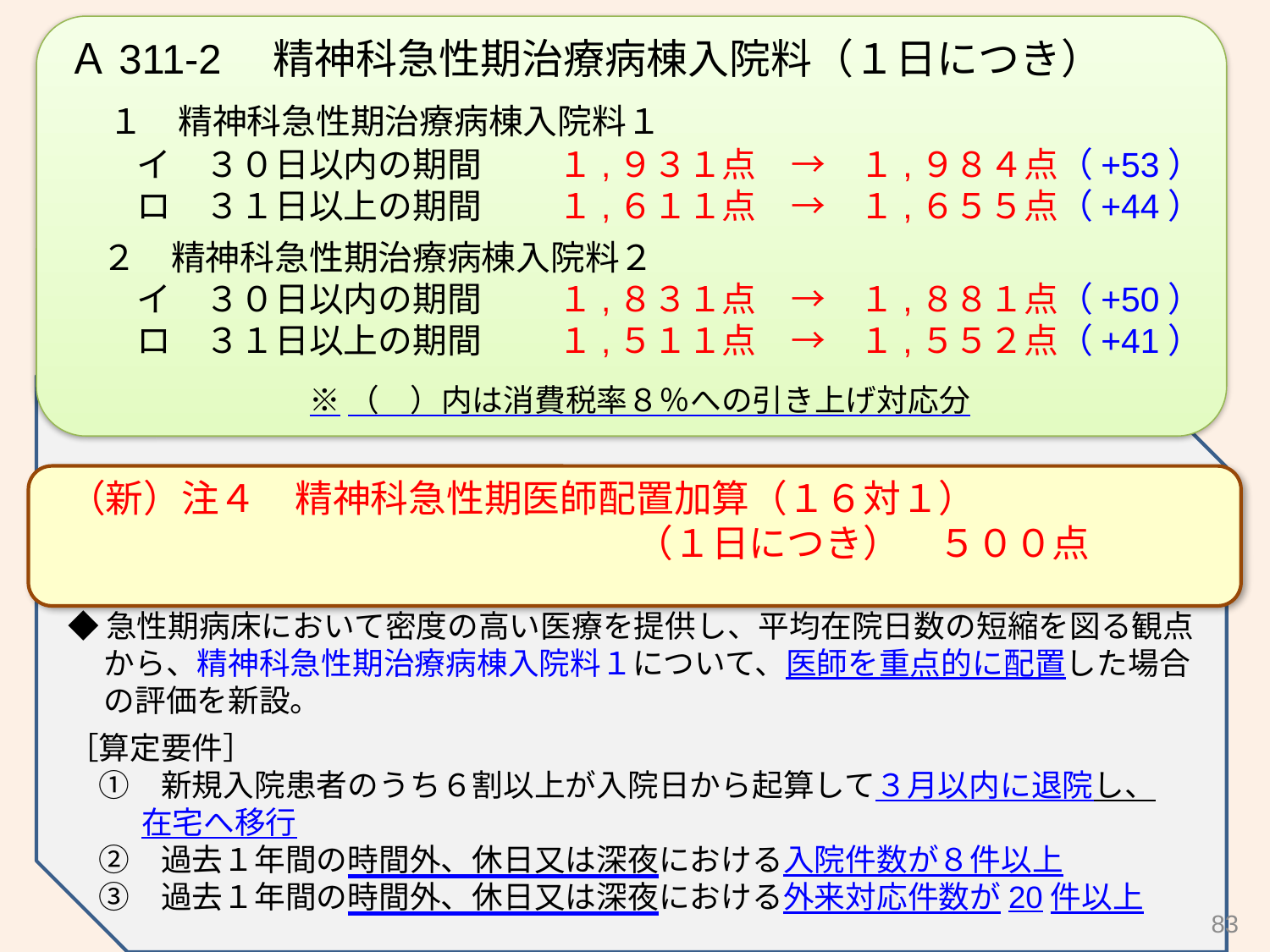

Ａ311-2　精神科急性期治療病棟入院料（１日につき）
　１　精神科急性期治療病棟入院料１
　　イ　３０日以内の期間　 　１,９３１点　→　１,９８４点（+53）
　　ロ　３１日以上の期間　　 １,６１１点　→　１,６５５点（+44）
　２　精神科急性期治療病棟入院料２
　　イ　３０日以内の期間　 　１,８３１点　→　１,８８１点（+50）
　　ロ　３１日以上の期間　　 １,５１１点　→　１,５５２点（+41）
※（　）内は消費税率８％への引き上げ対応分

（新）注４　精神科急性期医師配置加算（１６対１）
　　　　　　　　　　　　　　　（１日につき）　５００点

◆急性期病床において密度の高い医療を提供し、平均在院日数の短縮を図る観点から、精神科急性期治療病棟入院料１について、医師を重点的に配置した場合の評価を新設。
［算定要件］
　①　新規入院患者のうち６割以上が入院日から起算して３月以内に退院し、
在宅へ移行
　②　過去１年間の時間外、休日又は深夜における入院件数が８件以上
　③　過去１年間の時間外、休日又は深夜における外来対応件数が20件以上

83